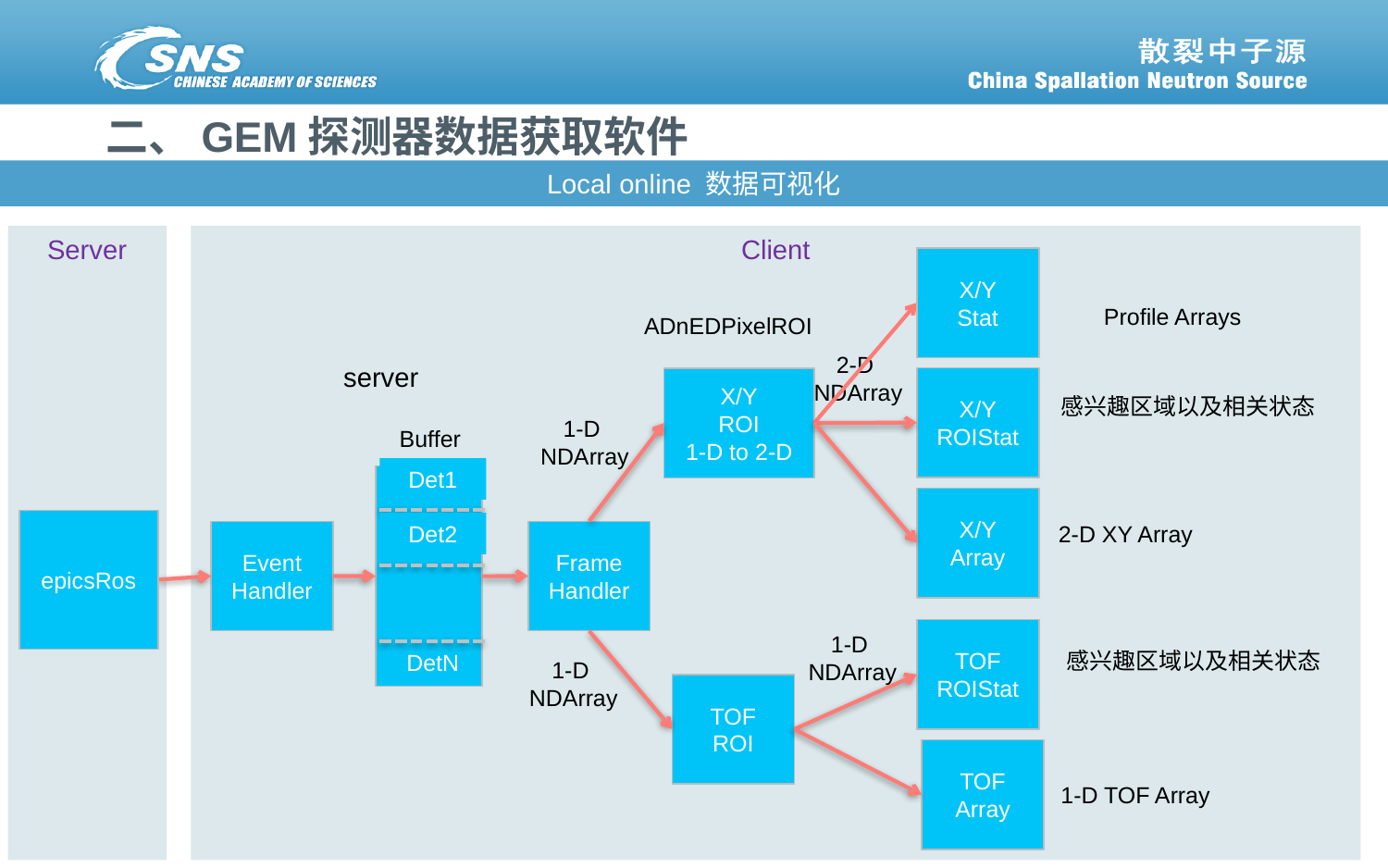

# 二、GEM探测器数据获取软件
Local online 数据可视化
Server
Client
X/Y
Stat
Profile Arrays
ADnEDPixelROI
2-D
NDArray
server
X/Y
ROIStat
X/Y
ROI
1-D to 2-D
感兴趣区域以及相关状态
1-D
NDArray
Buffer
Det1

X/Y
Array
epicsRos
2-D XY Array
Det2
Event
Handler
Frame
Handler
TOF
ROIStat
1-D
NDArray
感兴趣区域以及相关状态
DetN
1-D
NDArray
TOF
ROI
TOF
Array
1-D TOF Array